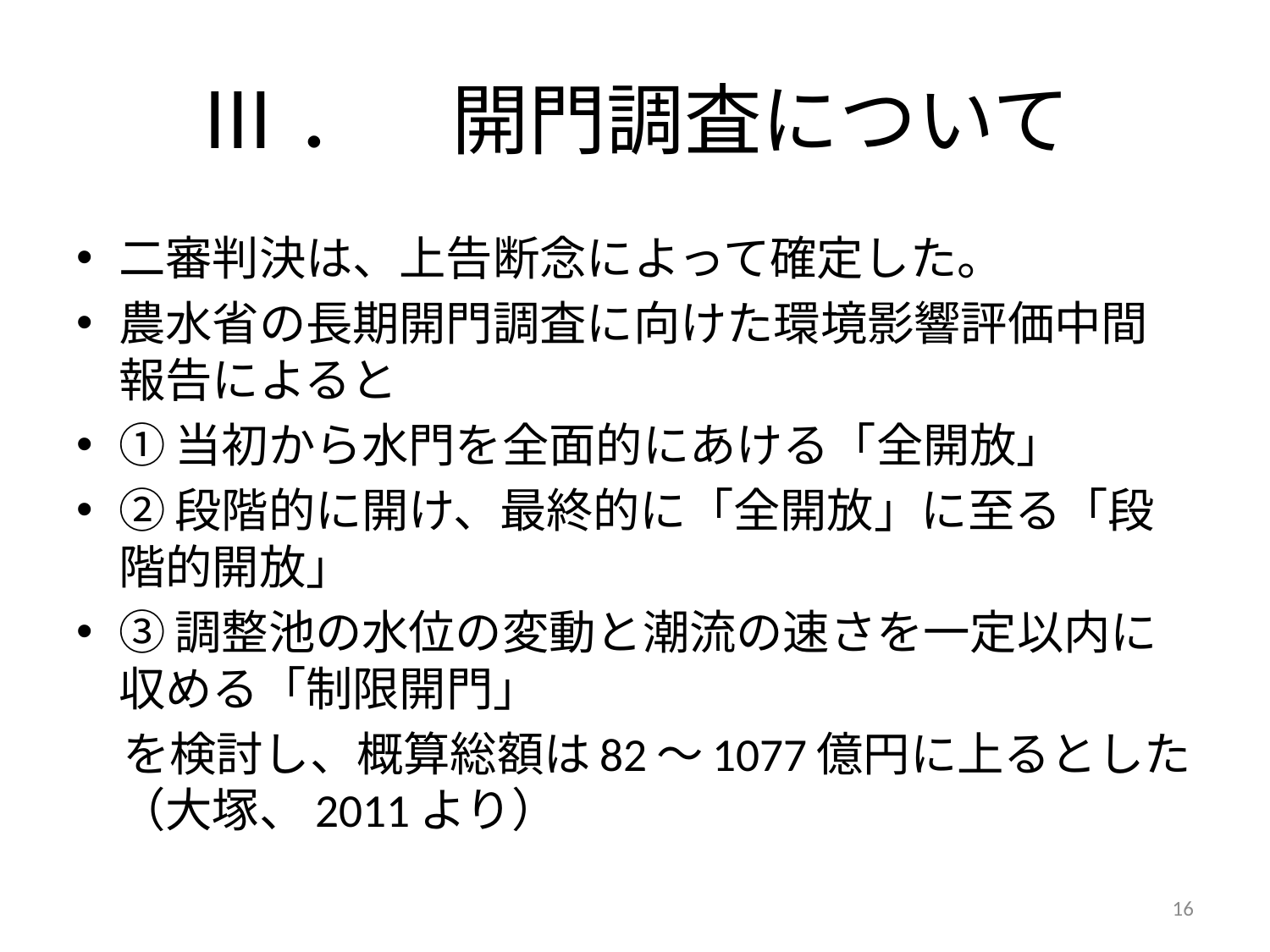

# Ⅲ．　開門調査について
二審判決は、上告断念によって確定した。
農水省の長期開門調査に向けた環境影響評価中間報告によると
①当初から水門を全面的にあける「全開放」
②段階的に開け、最終的に「全開放」に至る「段階的開放」
③調整池の水位の変動と潮流の速さを一定以内に収める「制限開門」
　を検討し、概算総額は82～1077億円に上るとした（大塚、2011より）

16